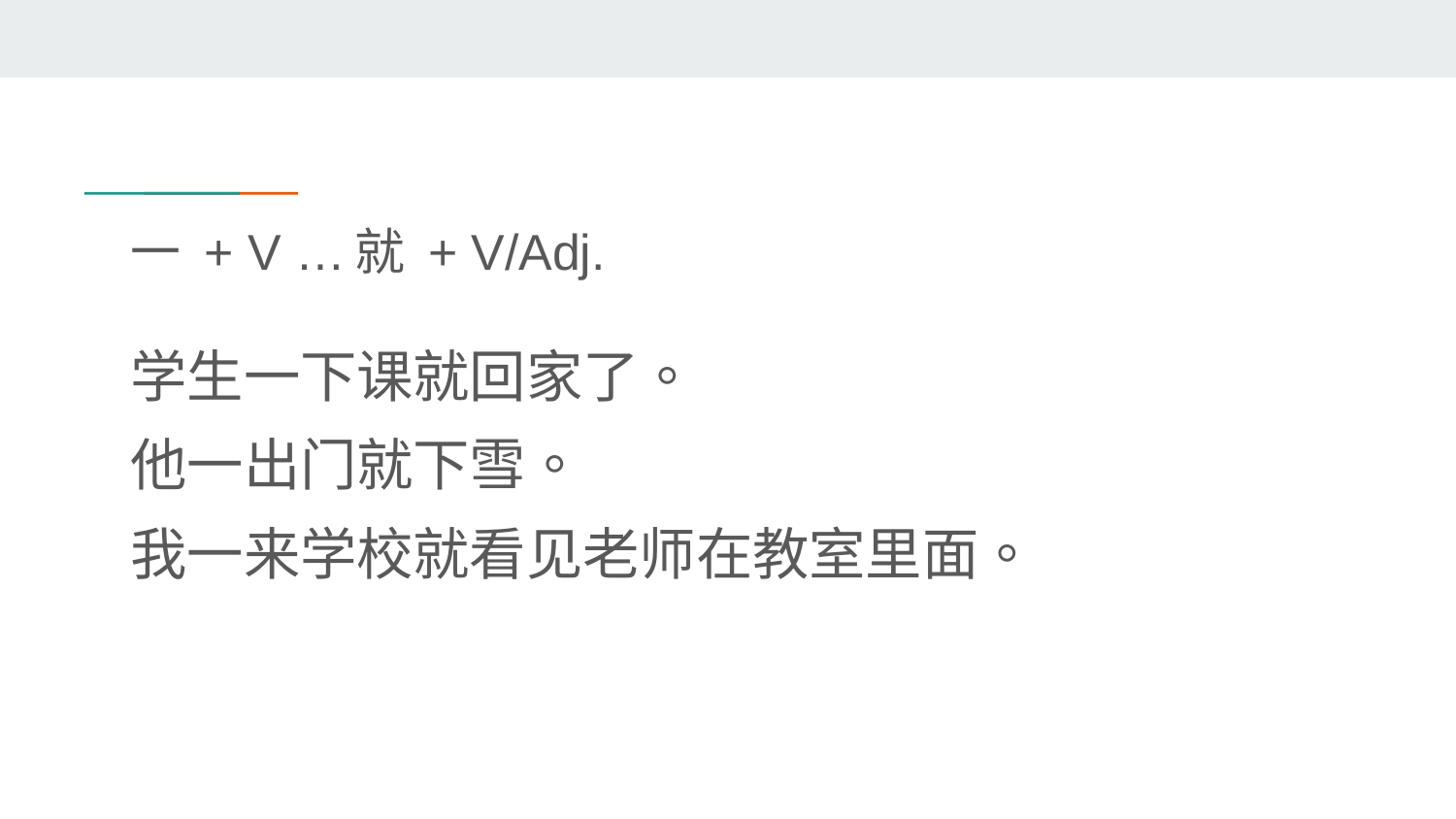

# 一 + V …就 + V/Adj.
学生一下课就回家了。
他一出门就下雪。
我一来学校就看见老师在教室里面。